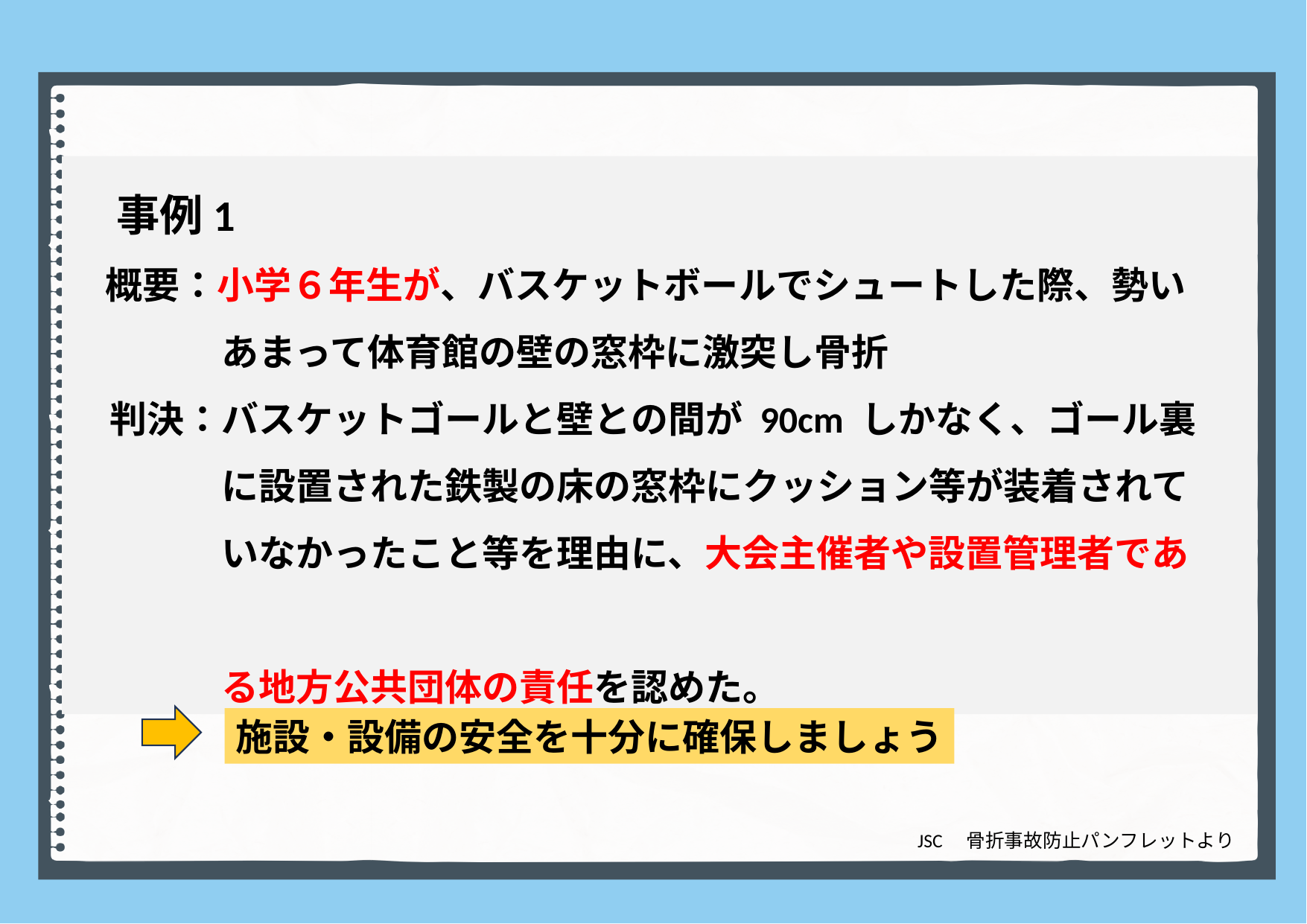

#
　事例1
　概要：小学６年生が、バスケットボールでシュートした際、勢い
　　　　あまって体育館の壁の窓枠に激突し骨折
　判決：バスケットゴールと壁との間が 90cm しかなく、ゴール裏
　　　　に設置された鉄製の床の窓枠にクッション等が装着されて
　　　　いなかったこと等を理由に、大会主催者や設置管理者であ
　　　　る地方公共団体の責任を認めた。

施設・設備の安全を十分に確保しましょう
JSC　骨折事故防止パンフレットより